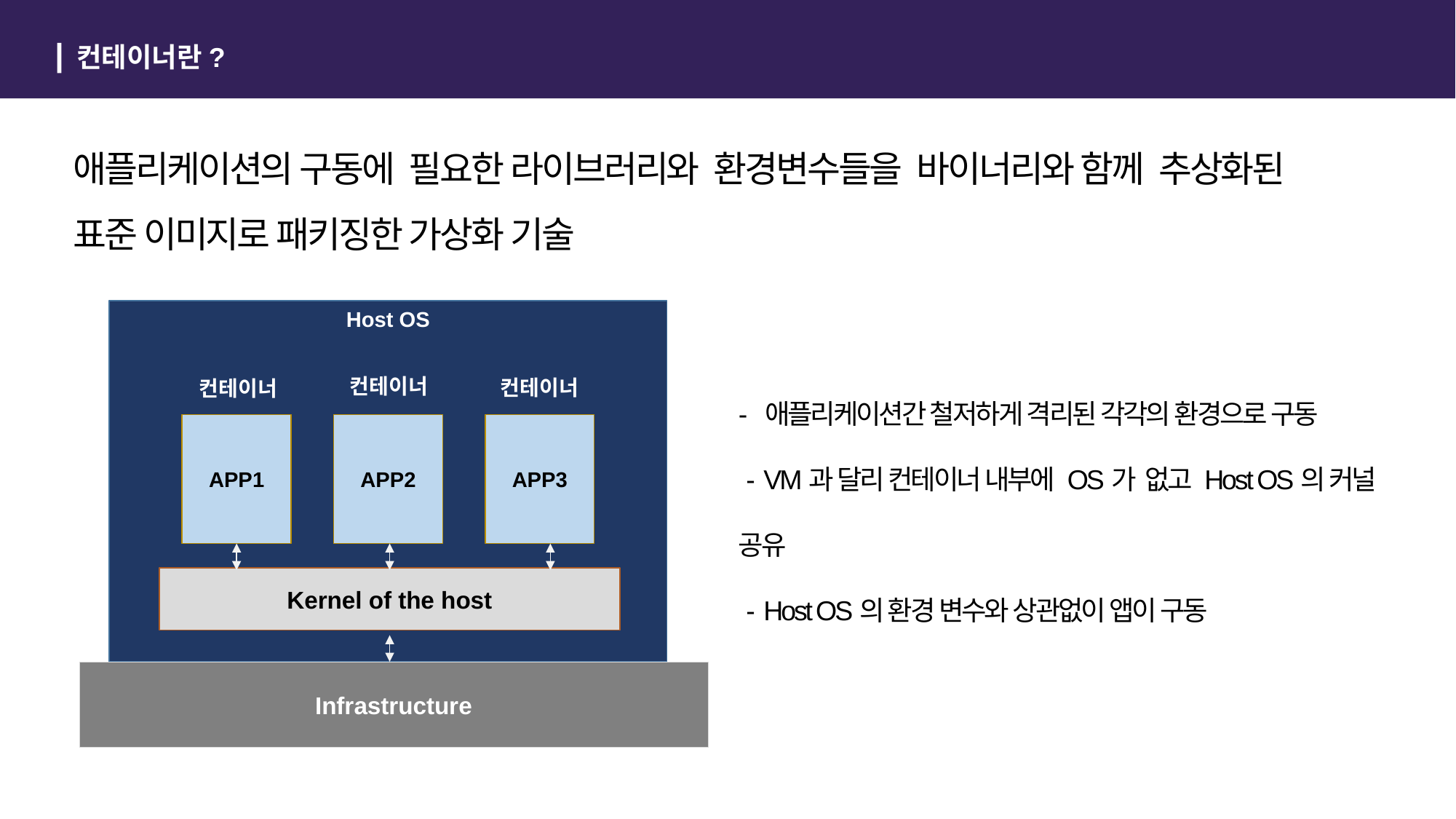

컨테이너란?

애플리케이션의 구동에  필요한 라이브러리와  환경변수들을  바이너리와 함께  추상화된 표준 이미지로 패키징한 가상화 기술
Host OS
컨테이너
컨테이너
컨테이너
-  애플리케이션간 철저하게 격리된 각각의 환경으로 구동
 -  VM과 달리 컨테이너 내부에 OS가  없고 Host OS의 커널 공유
 -  Host OS의 환경 변수와 상관없이 앱이 구동
APP1
APP2
APP3
Kernel of the host
Infrastructure